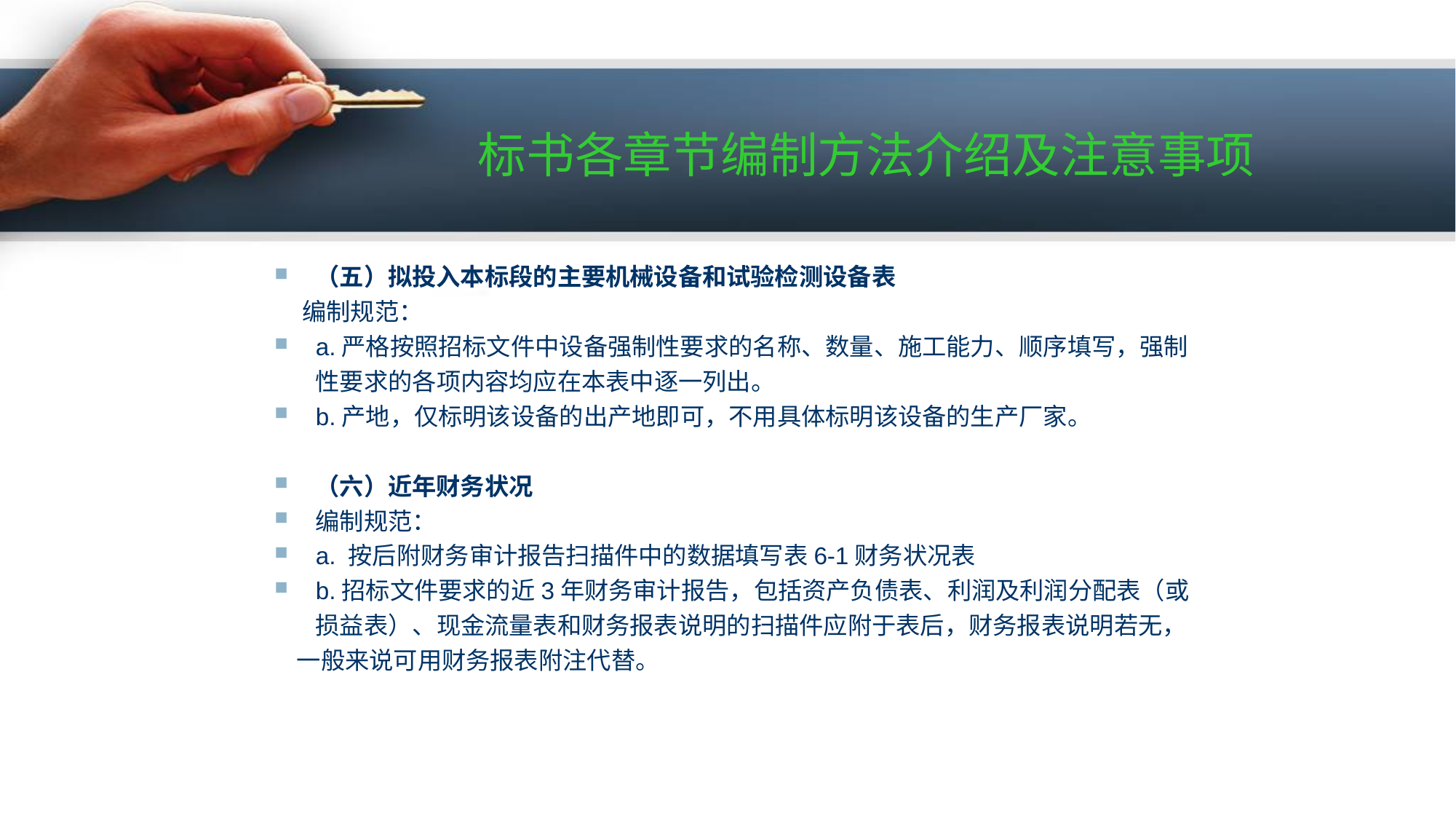

# 标书各章节编制方法介绍及注意事项
（五）拟投入本标段的主要机械设备和试验检测设备表
    编制规范：
a.严格按照招标文件中设备强制性要求的名称、数量、施工能力、顺序填写，强制性要求的各项内容均应在本表中逐一列出。
b.产地，仅标明该设备的出产地即可，不用具体标明该设备的生产厂家。

（六）近年财务状况
编制规范：
a. 按后附财务审计报告扫描件中的数据填写表6-1财务状况表
b.招标文件要求的近3年财务审计报告，包括资产负债表、利润及利润分配表（或损益表）、现金流量表和财务报表说明的扫描件应附于表后，财务报表说明若无，
   一般来说可用财务报表附注代替。